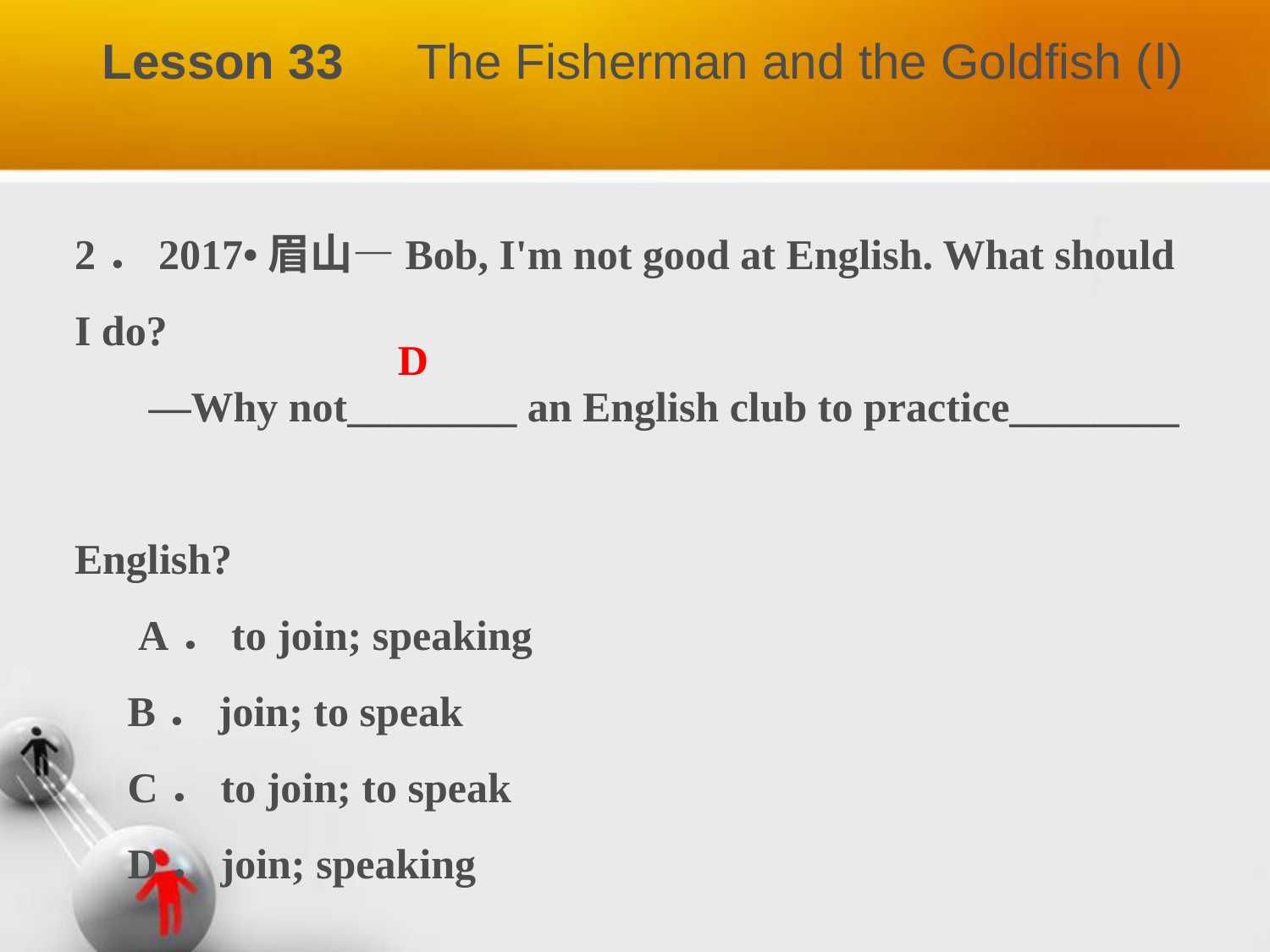

Lesson 33　The Fisherman and the Goldfish (Ⅰ)
2．2017•眉山—Bob, I'm not good at English. What should I do?
       —Why not________ an English club to practice________
English?
      A．to join; speaking
     B．join; to speak
     C．to join; to speak
     D．join; speaking
D